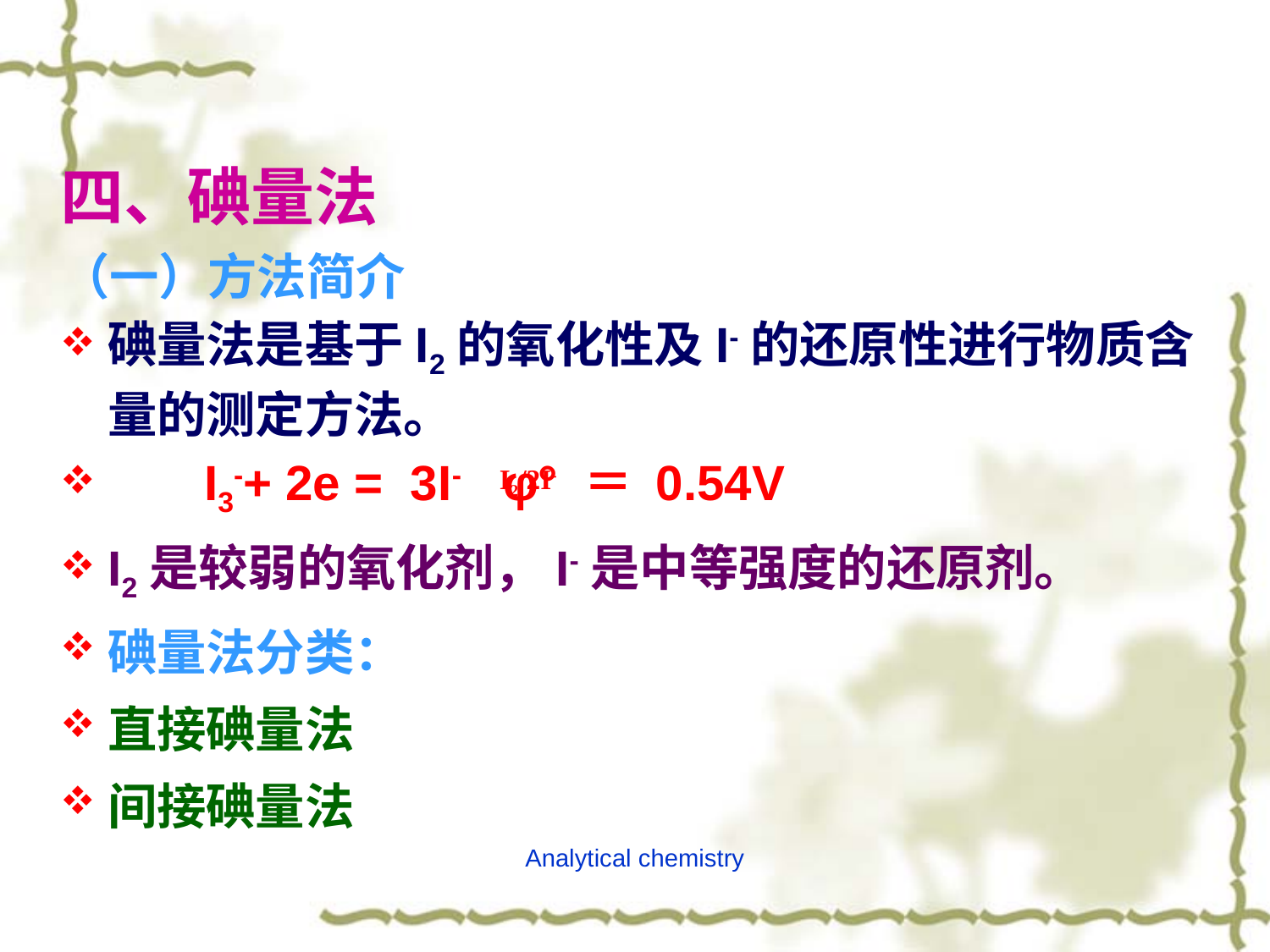

# 四、碘量法
（一）方法简介
碘量法是基于I2的氧化性及I-的还原性进行物质含量的测定方法。
       I3-+ 2e =  3I-   φ° ＝ 0.54V
I2是较弱的氧化剂，I-是中等强度的还原剂。
碘量法分类：
直接碘量法
间接碘量法

I2/2I-

Analytical chemistry
13